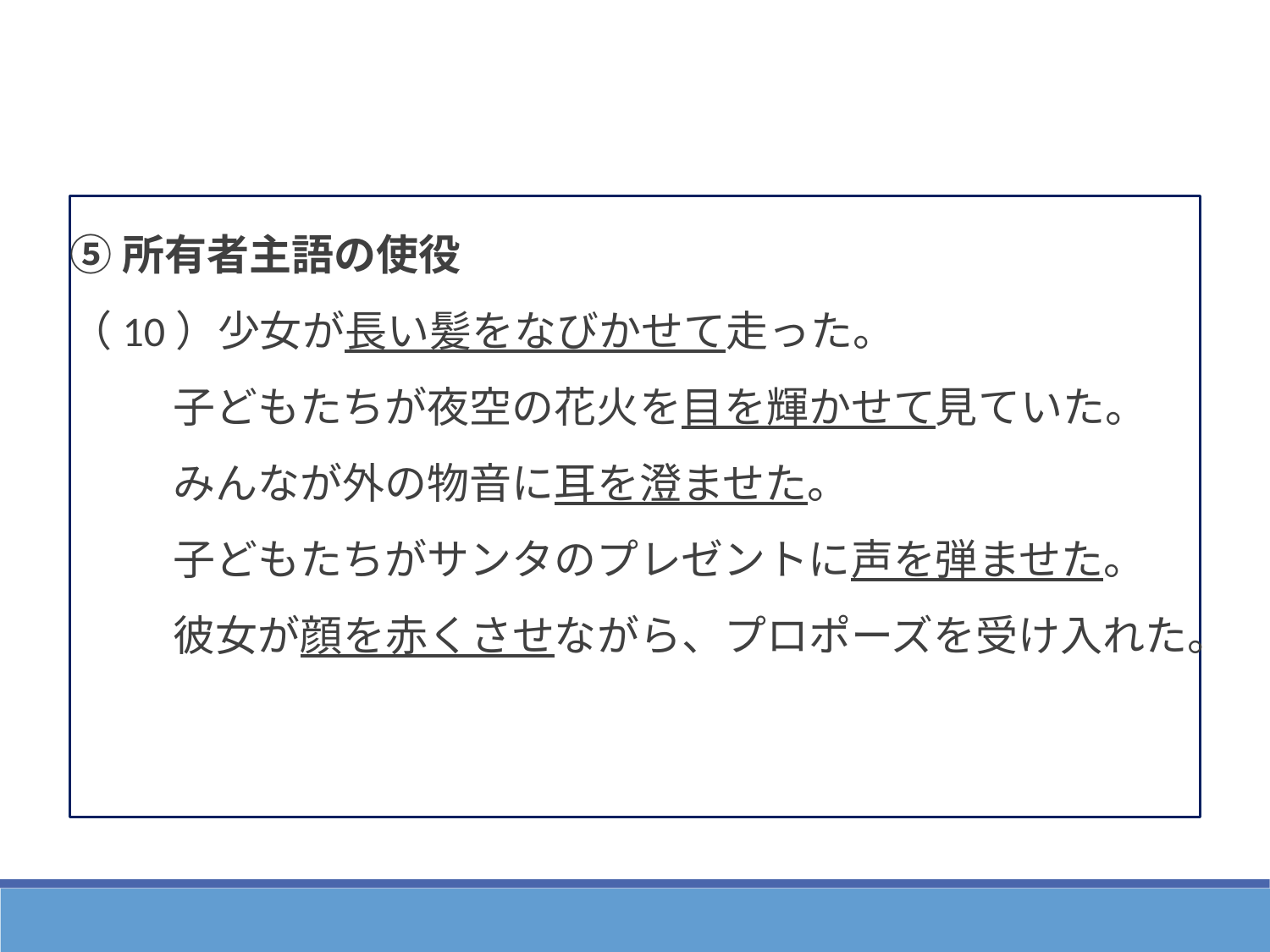

⑤所有者主語の使役
（10）少女が長い髪をなびかせて走った。
　　  子どもたちが夜空の花火を目を輝かせて見ていた。
　　  みんなが外の物音に耳を澄ませた。
　　  子どもたちがサンタのプレゼントに声を弾ませた。
　　  彼女が顔を赤くさせながら、プロポーズを受け入れた。

12